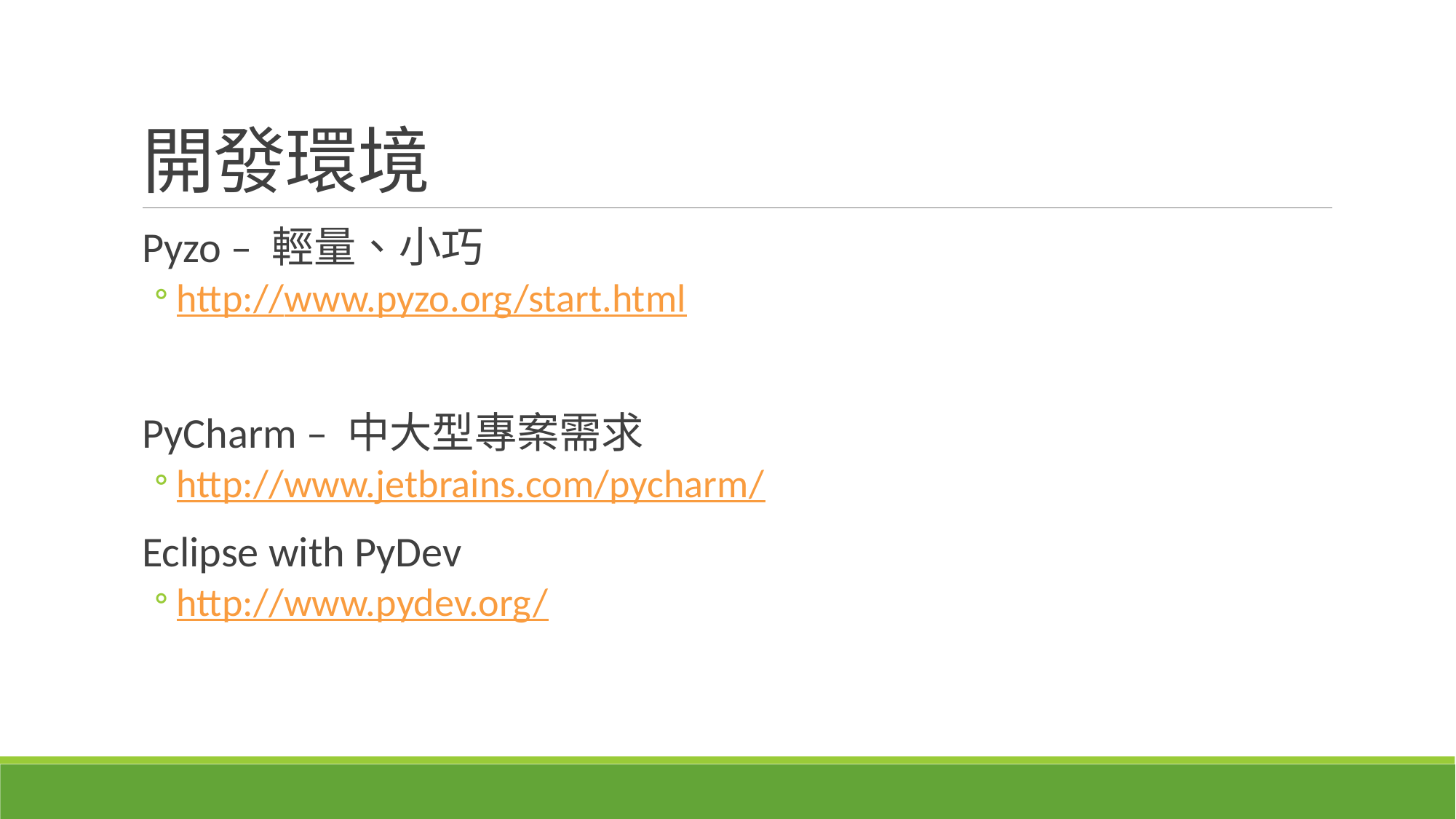

# 開發環境
Pyzo – 輕量、小巧
http://www.pyzo.org/start.html

PyCharm – 中大型專案需求
http://www.jetbrains.com/pycharm/
Eclipse with PyDev
http://www.pydev.org/